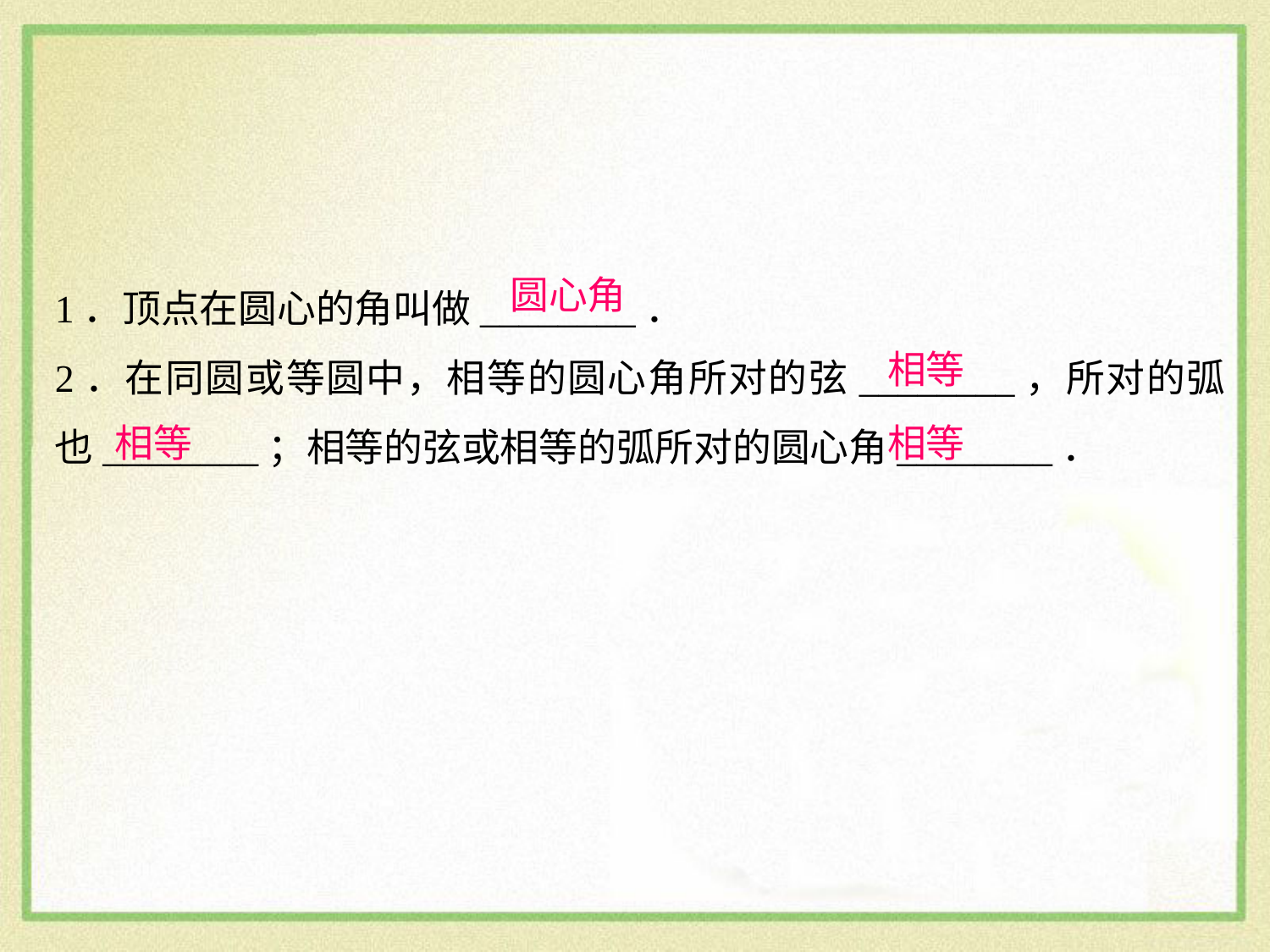

1．顶点在圆心的角叫做________．
2．在同圆或等圆中，相等的圆心角所对的弦________，所对的弧也________；相等的弦或相等的弧所对的圆心角________．
圆心角
相等
相等
相等